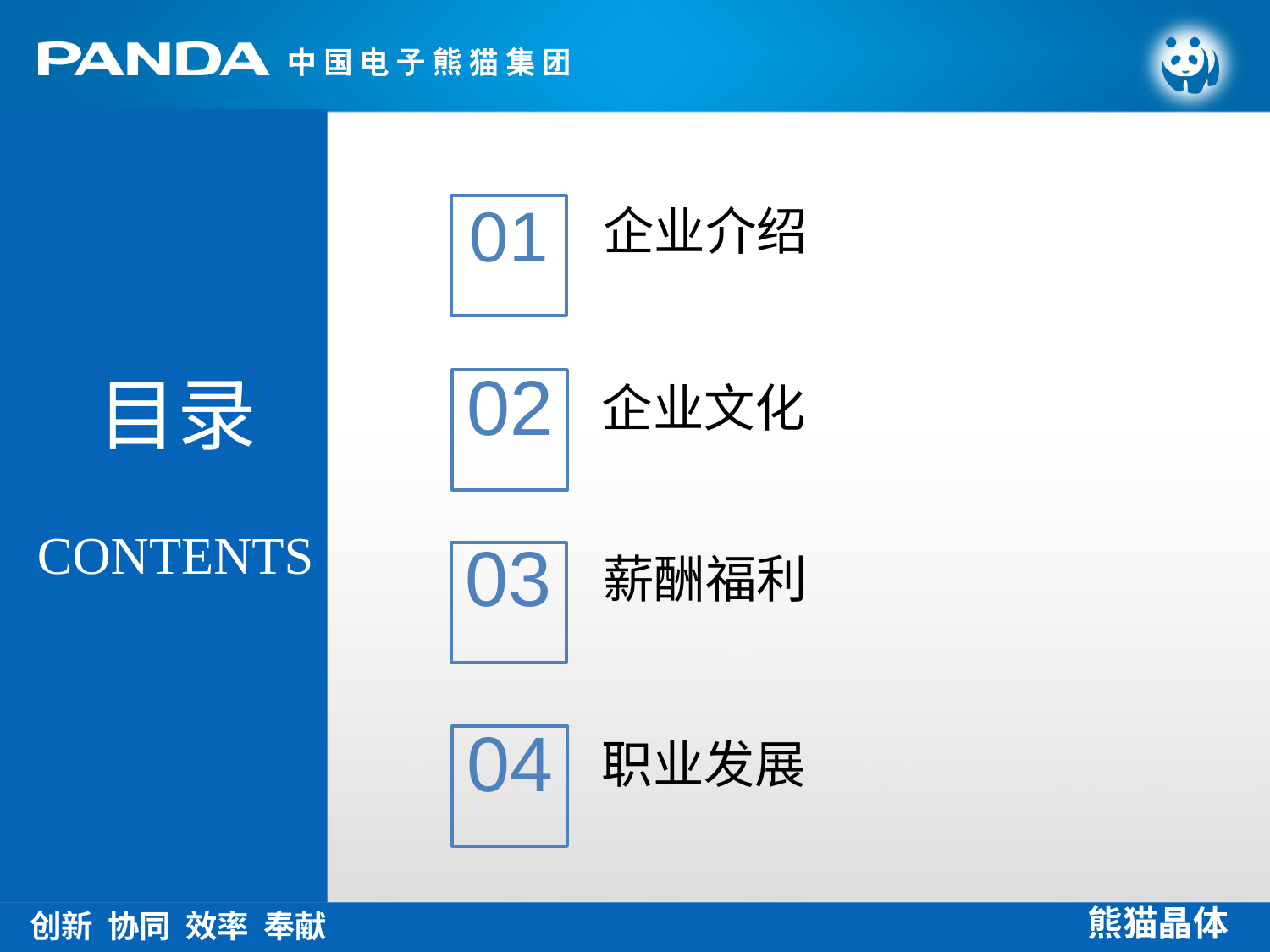

01

企业介绍
02

企业文化
03

薪酬福利
04

职业发展
目录
CONTENTS